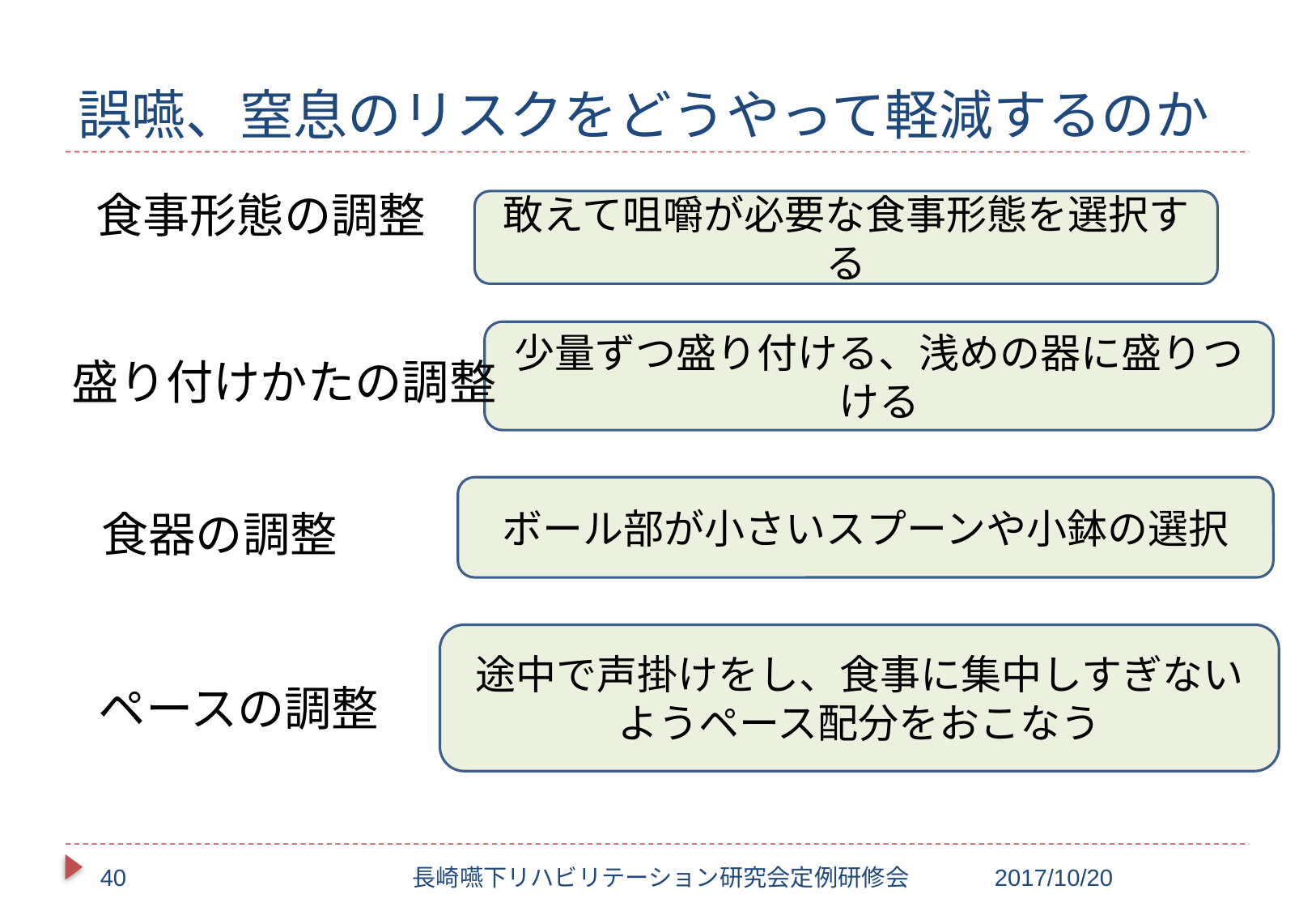

# 誤嚥、窒息のリスクをどうやって軽減するのか
食事形態の調整
敢えて咀嚼が必要な食事形態を選択する
少量ずつ盛り付ける、浅めの器に盛りつける
盛り付けかたの調整
ボール部が小さいスプーンや小鉢の選択
食器の調整
途中で声掛けをし、食事に集中しすぎないようペース配分をおこなう
ペースの調整
40
長崎嚥下リハビリテーション研究会定例研修会
2017/10/20